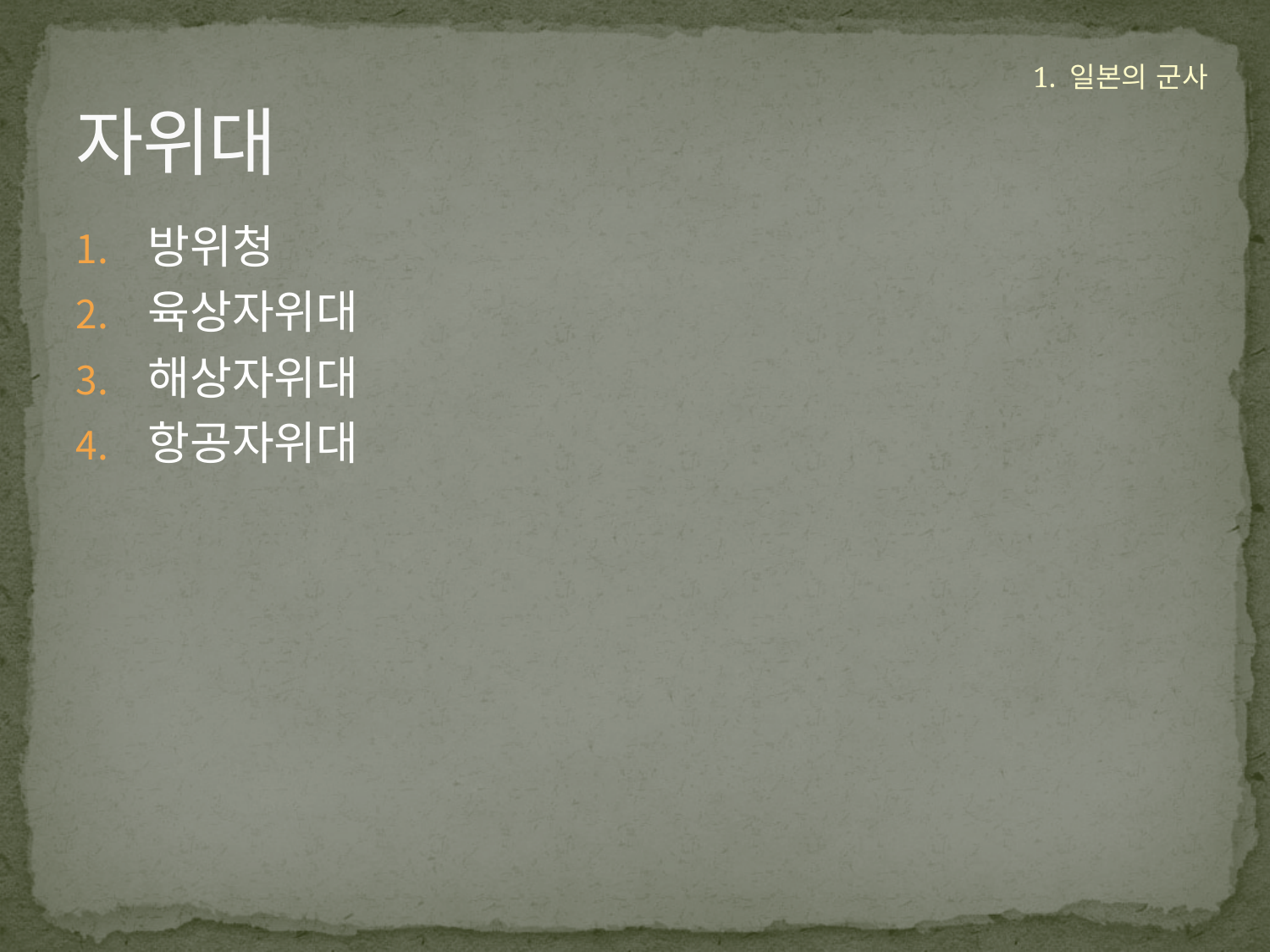

# 자위대
1. 일본의 군사
방위청
육상자위대
해상자위대
항공자위대